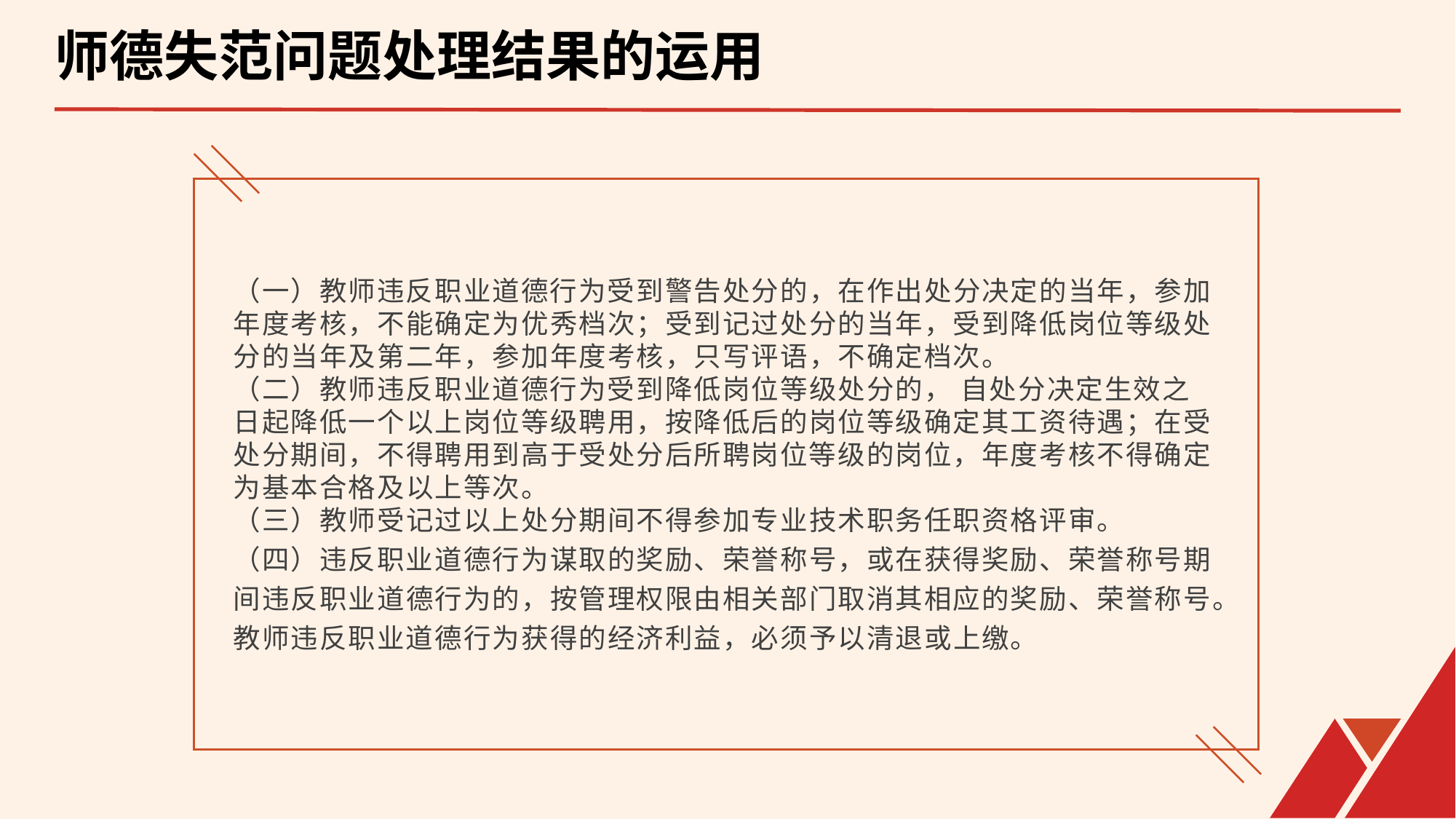

师德失范问题处理结果的运用

（一）教师违反职业道德行为受到警告处分的，在作出处分决定的当年，参加年度考核，不能确定为优秀档次；受到记过处分的当年，受到降低岗位等级处分的当年及第二年，参加年度考核，只写评语，不确定档次。
（二）教师违反职业道德行为受到降低岗位等级处分的， 自处分决定生效之日起降低一个以上岗位等级聘用，按降低后的岗位等级确定其工资待遇；在受处分期间，不得聘用到高于受处分后所聘岗位等级的岗位，年度考核不得确定为基本合格及以上等次。
（三）教师受记过以上处分期间不得参加专业技术职务任职资格评审。
（四）违反职业道德行为谋取的奖励、荣誉称号，或在获得奖励、荣誉称号期间违反职业道德行为的，按管理权限由相关部门取消其相应的奖励、荣誉称号。教师违反职业道德行为获得的经济利益，必须予以清退或上缴。